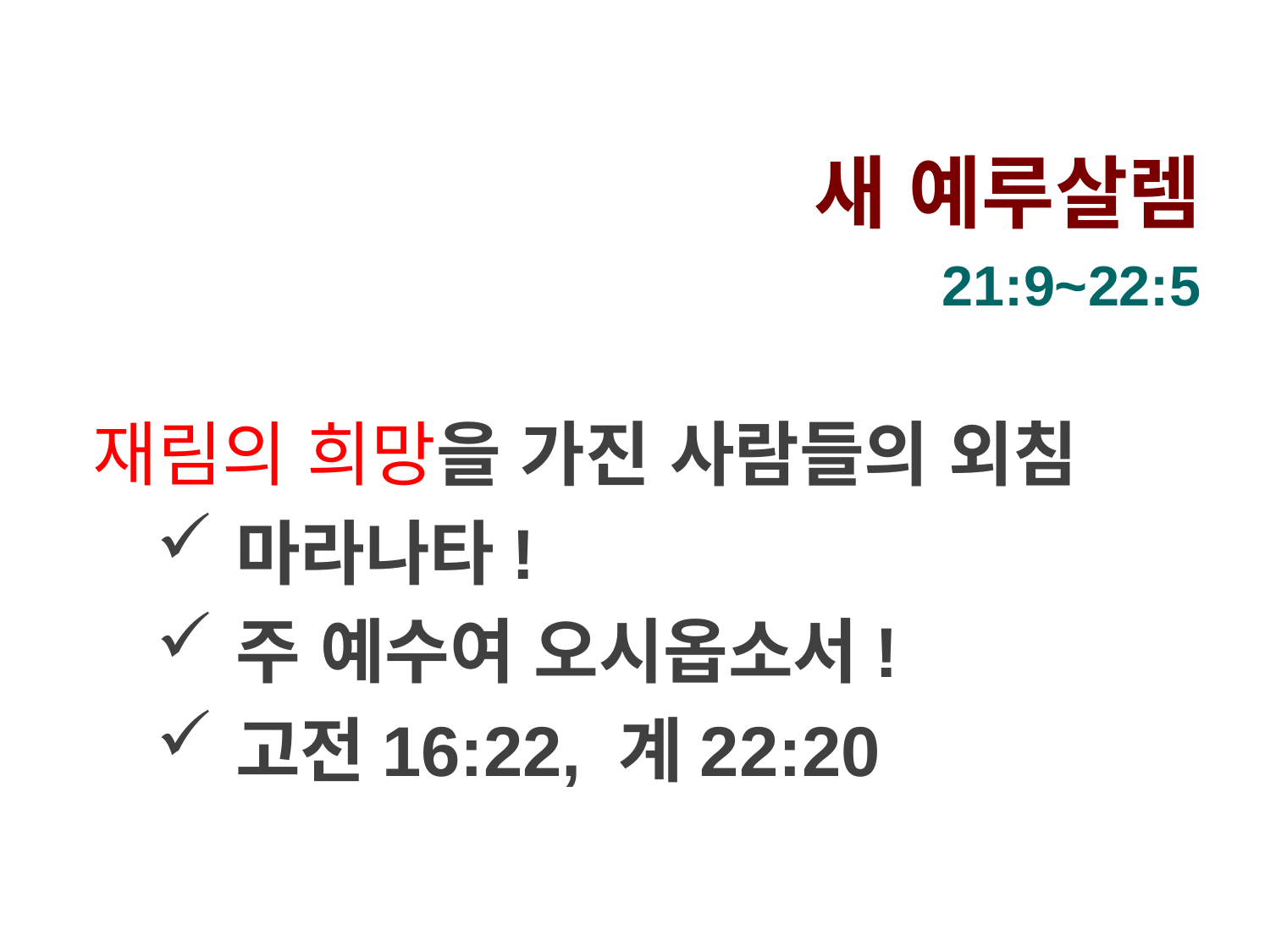

새 예루살렘
21:9~22:5

재림의 희망을 가진 사람들의 외침
마라나타!
주 예수여 오시옵소서!
고전16:22, 계22:20